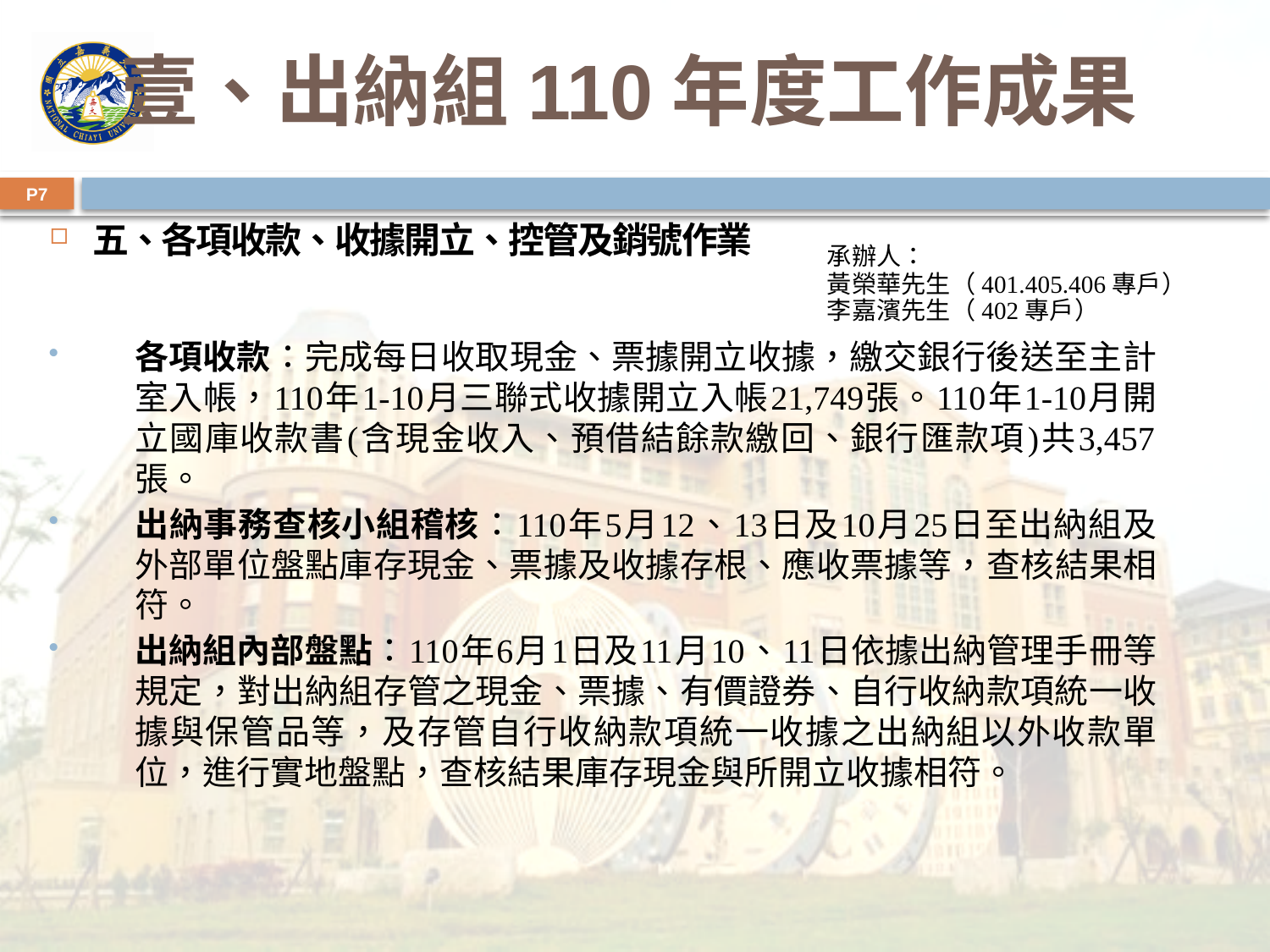

# 壹、出納組110年度工作成果
P7
五、各項收款、收據開立、控管及銷號作業

各項收款：完成每日收取現金、票據開立收據，繳交銀行後送至主計室入帳，110年1-10月三聯式收據開立入帳21,749張。110年1-10月開立國庫收款書(含現金收入、預借結餘款繳回、銀行匯款項)共3,457張。
出納事務查核小組稽核：110年5月12、13日及10月25日至出納組及外部單位盤點庫存現金、票據及收據存根、應收票據等，查核結果相符。
出納組內部盤點：110年6月1日及11月10、11日依據出納管理手冊等規定，對出納組存管之現金、票據、有價證券、自行收納款項統一收據與保管品等，及存管自行收納款項統一收據之出納組以外收款單位，進行實地盤點，查核結果庫存現金與所開立收據相符。
承辦人：
黃榮華先生（401.405.406專戶） 李嘉濱先生（402專戶）